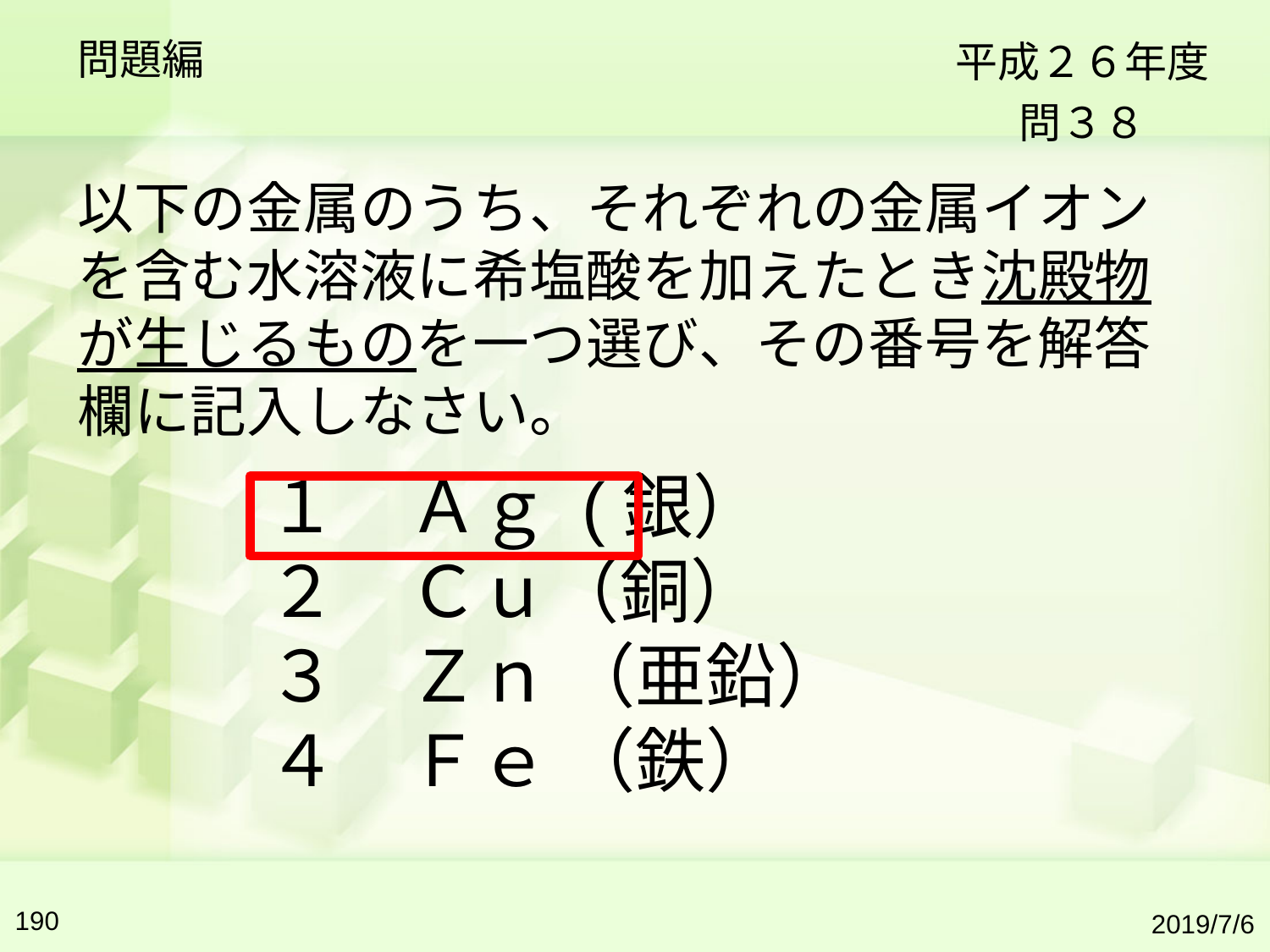

問題編
平成２６年度
問３８
以下の金属のうち、それぞれの金属イオンを含む水溶液に希塩酸を加えたとき沈殿物が生じるものを一つ選び、その番号を解答欄に記入しなさい。
１　Ａｇ (銀）
２　Ｃｕ（銅）
３　Ｚｎ （亜鉛）
４　Ｆｅ （鉄）

190
2019/7/6